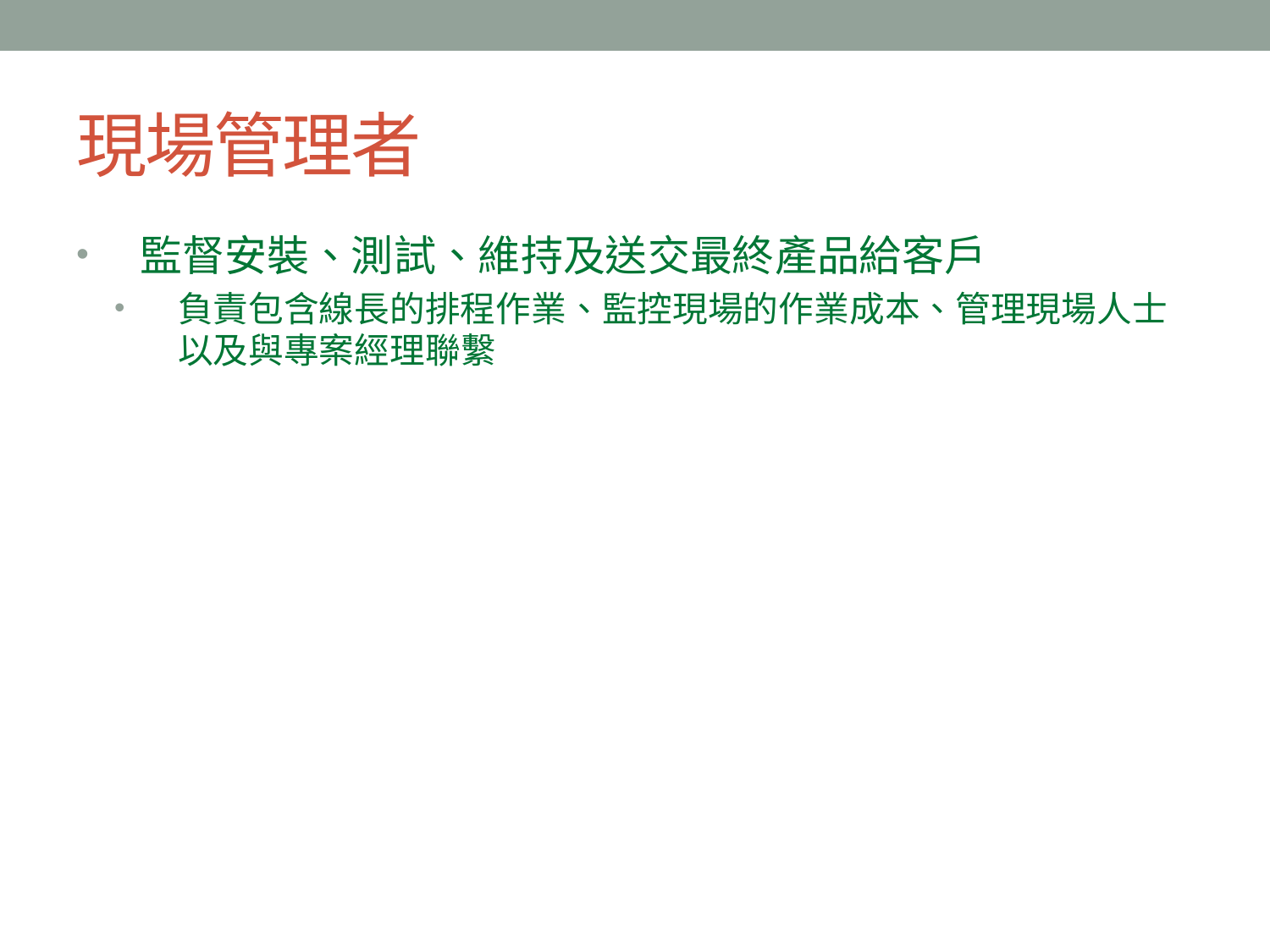

# 現場管理者
監督安裝、測試、維持及送交最終產品給客戶
負責包含線長的排程作業、監控現場的作業成本、管理現場人士以及與專案經理聯繫